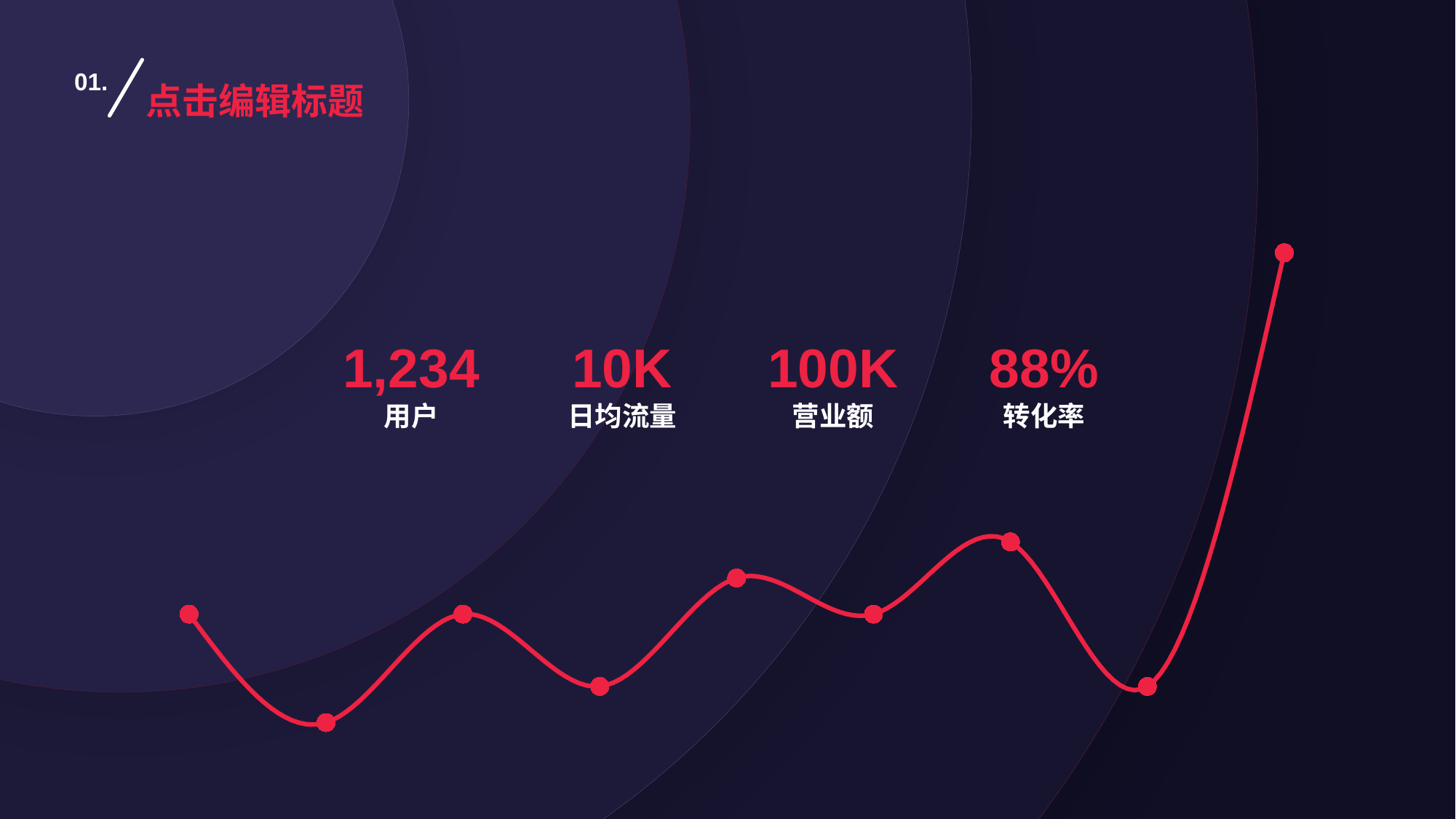

01.
点击编辑标题

### Chart

| Category | 系列 1 |
|---|---|
| 2016 | 5.0 |
| 2017 | 2.0 |
| 2018 | 5.0 |
| 2019 | 3.0 |
| 2020 | 6.0 |
| 2021 | 5.0 |
| 2022 | 7.0 |
| 2023 | 3.0 |
| 2024 | 15.0 |
1,234
10K
100K
88%
用户
日均流量
营业额
转化率